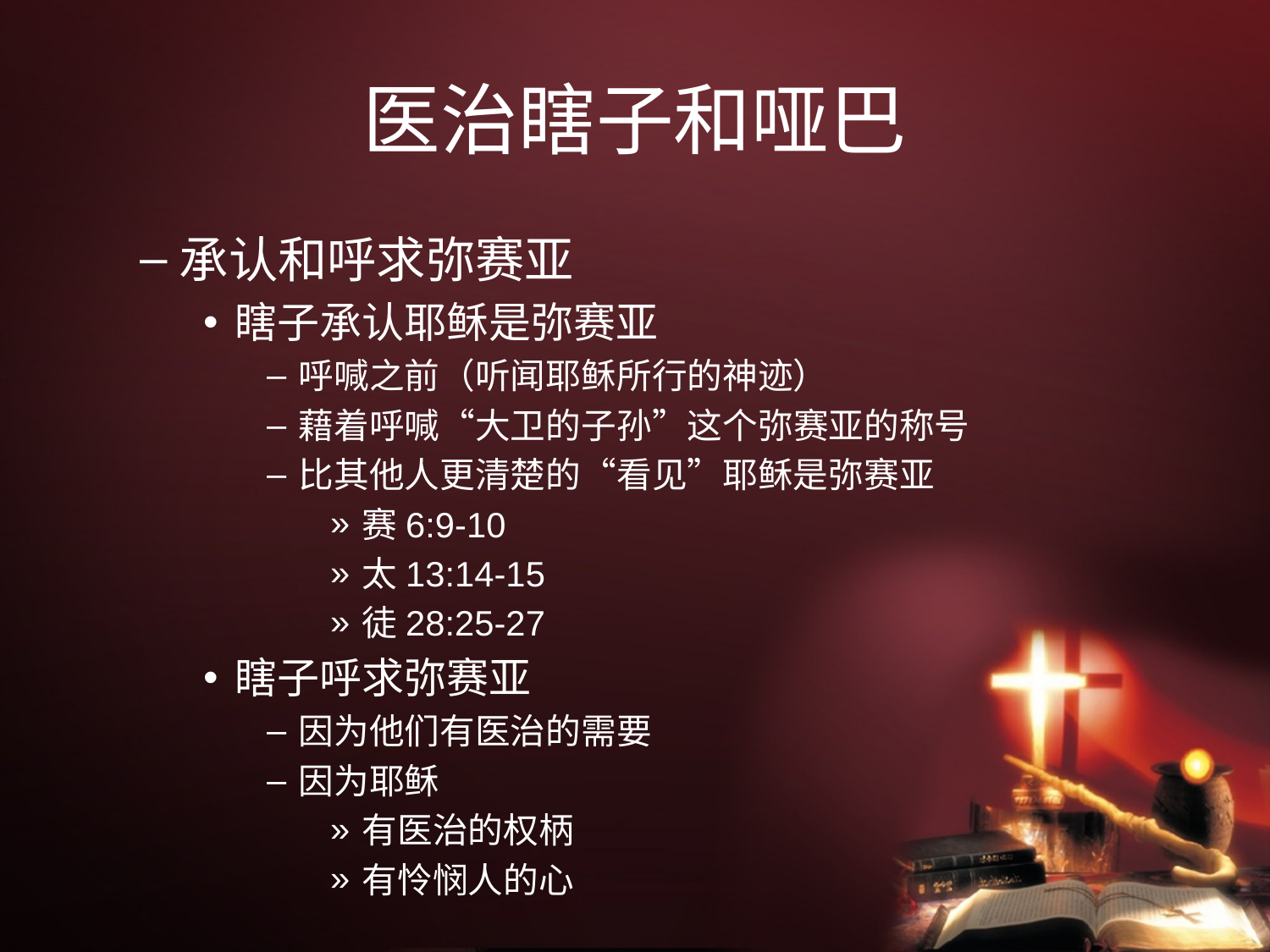

# 医治瞎子和哑巴
承认和呼求弥赛亚
瞎子承认耶稣是弥赛亚
呼喊之前（听闻耶稣所行的神迹）
藉着呼喊“大卫的子孙”这个弥赛亚的称号
比其他人更清楚的“看见”耶稣是弥赛亚
赛6:9-10
太13:14-15
徒28:25-27
瞎子呼求弥赛亚
因为他们有医治的需要
因为耶稣
有医治的权柄
有怜悯人的心